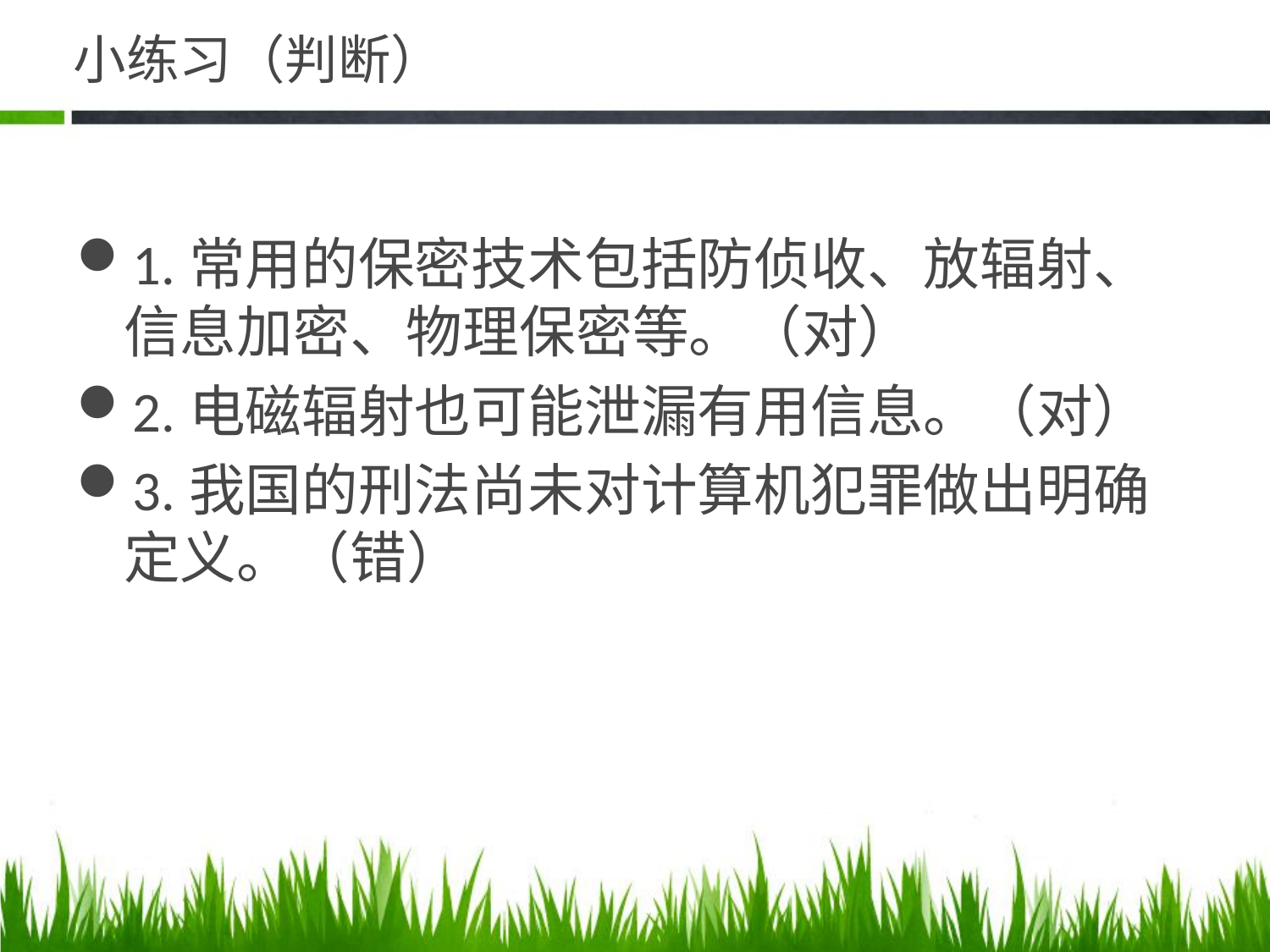

# 小练习（判断）
1.常用的保密技术包括防侦收、放辐射、信息加密、物理保密等。（对）
2.电磁辐射也可能泄漏有用信息。（对）
3.我国的刑法尚未对计算机犯罪做出明确定义。（错）